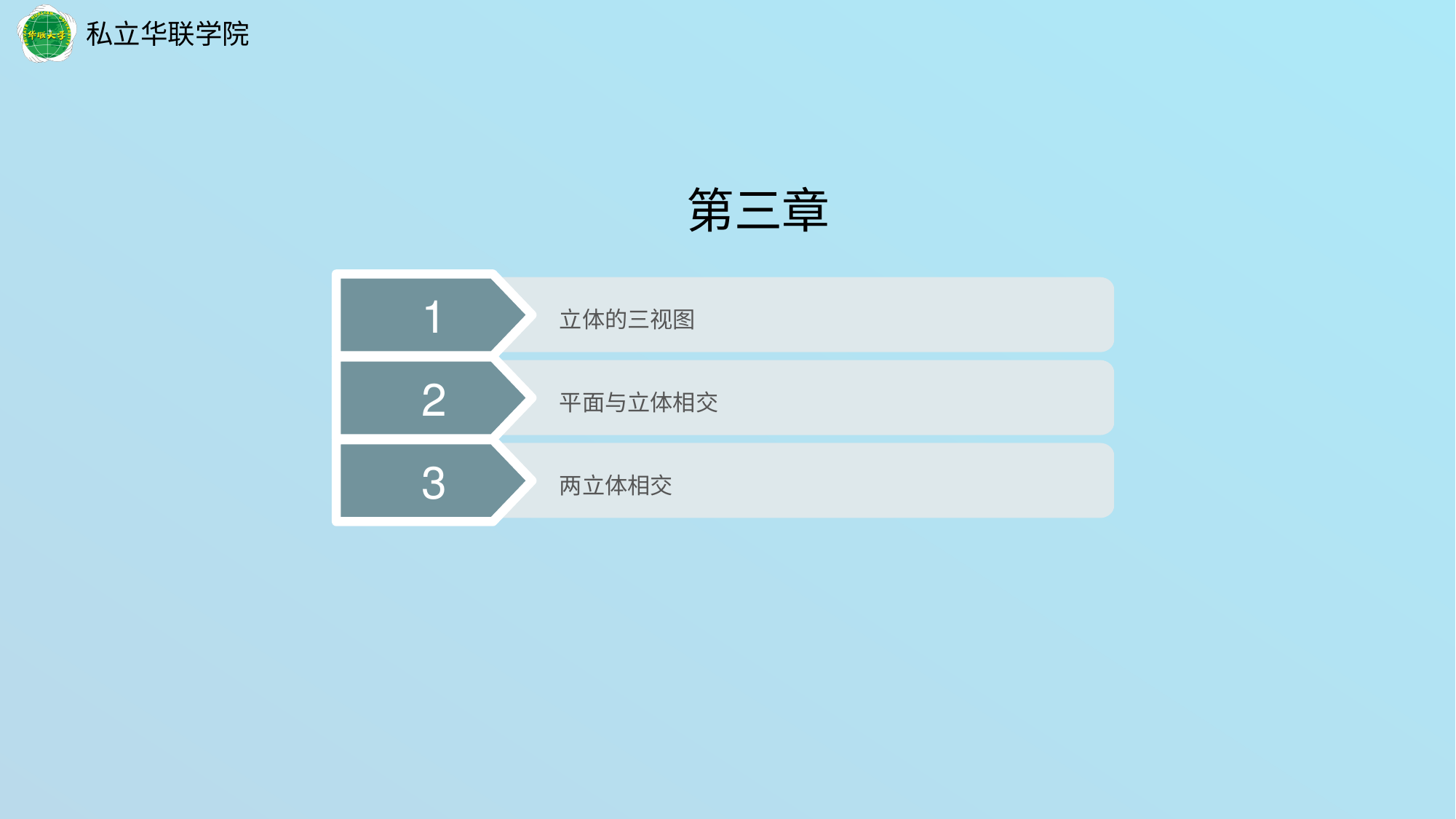

第三章
1
    立体的三视图
2
    平面与立体相交
3
    两立体相交